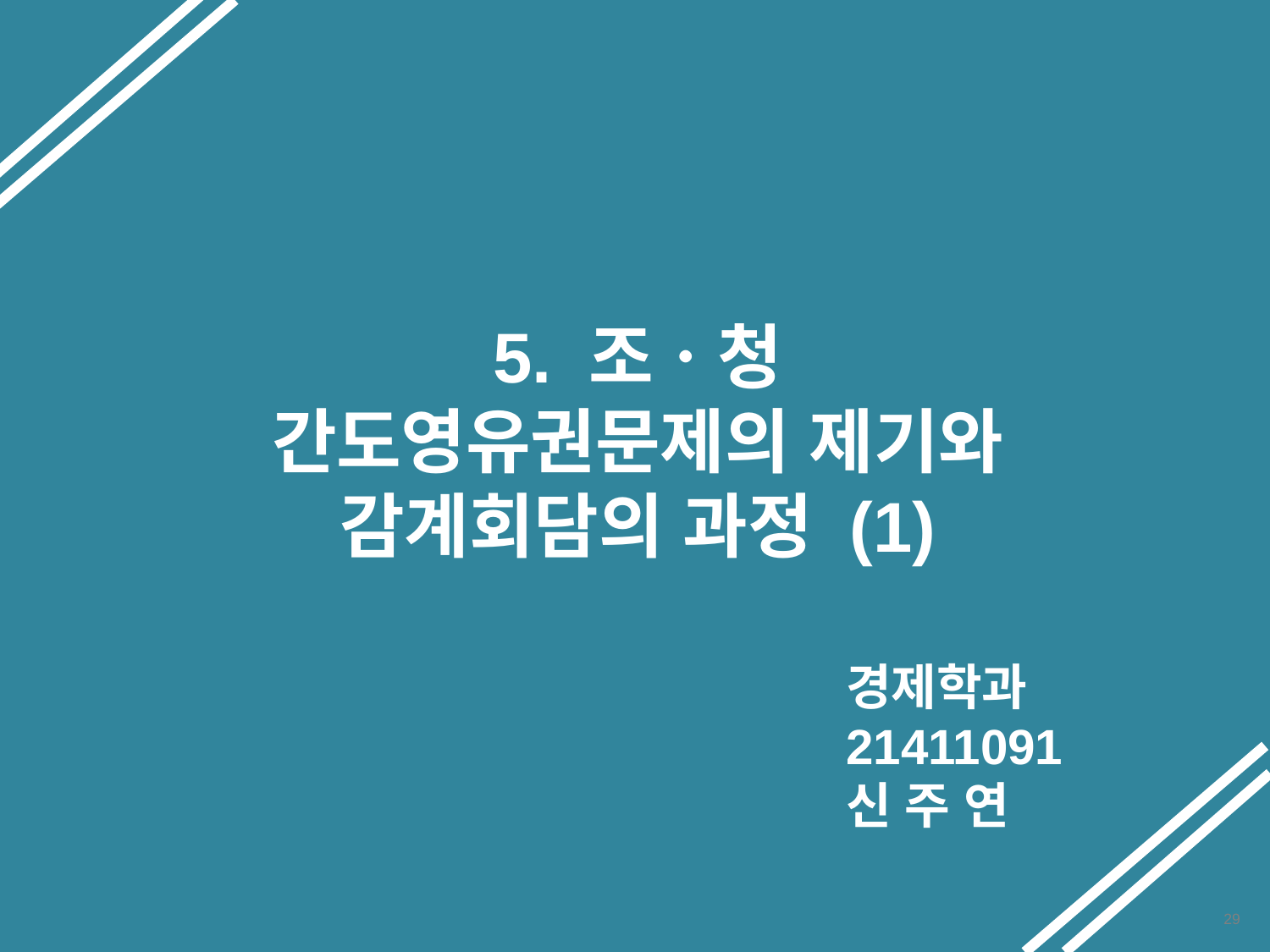

5. 조ㆍ청 간도영유권문제의 제기와 감계회담의 과정 (1)
경제학과
21411091
신 주 연